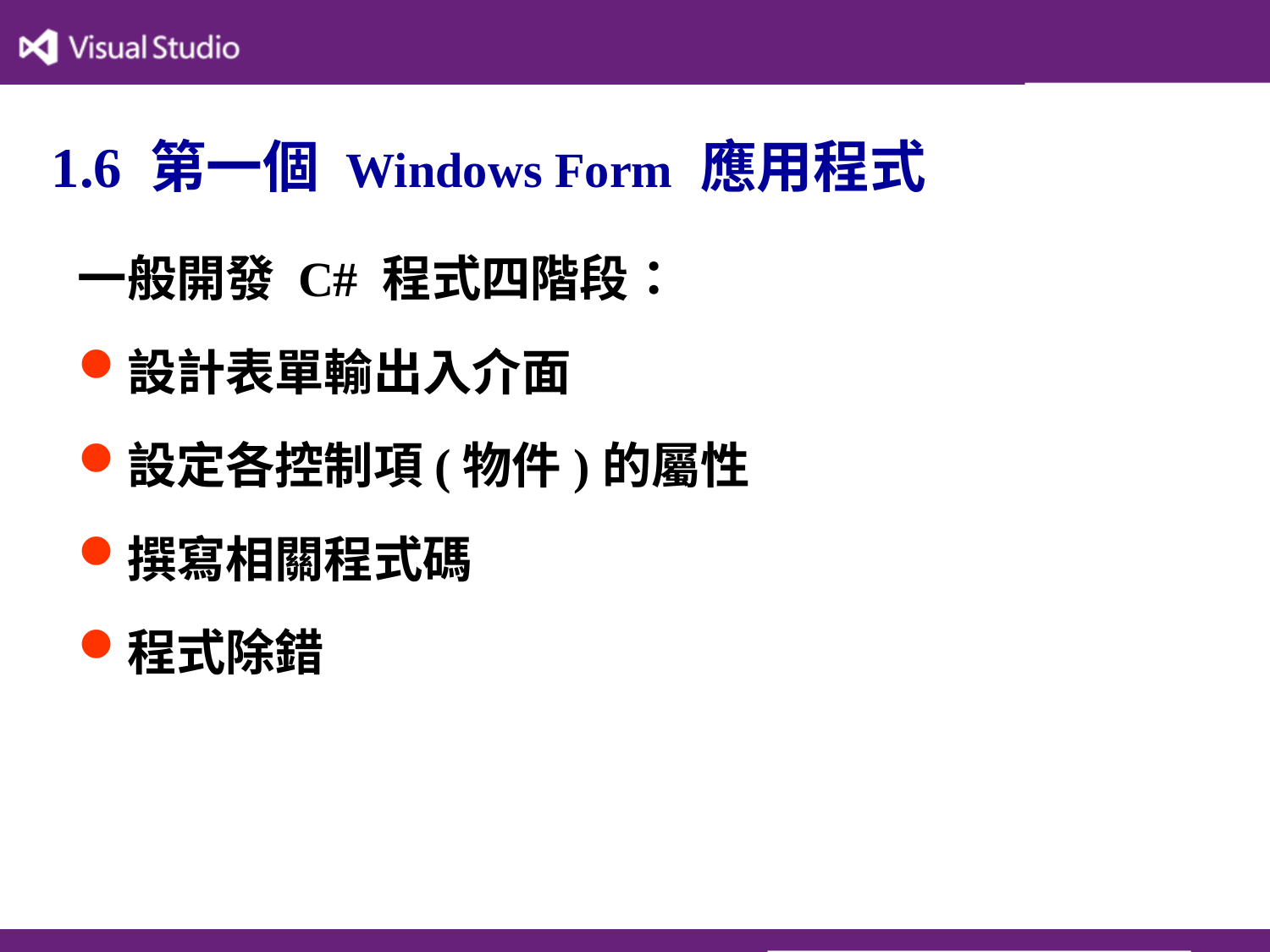

# 1.6 第一個 Windows Form 應用程式
一般開發 C# 程式四階段：
設計表單輸出入介面
設定各控制項(物件)的屬性
撰寫相關程式碼
程式除錯